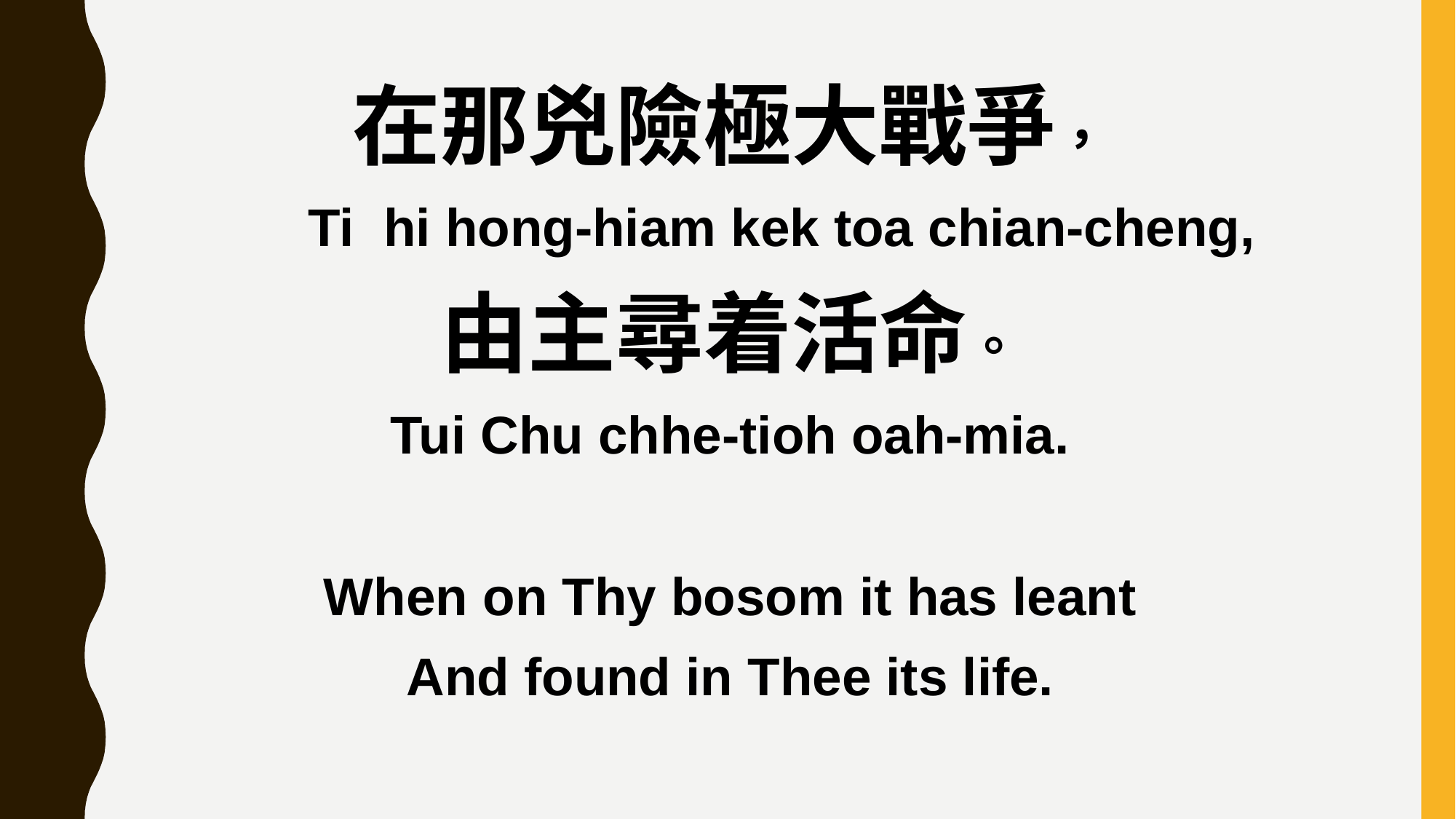

在那兇險極大戰爭，
       Ti  hi hong-hiam kek toa chian-cheng,
由主尋着活命。
Tui Chu chhe-tioh oah-mia.

When on Thy bosom it has leant
And found in Thee its life.